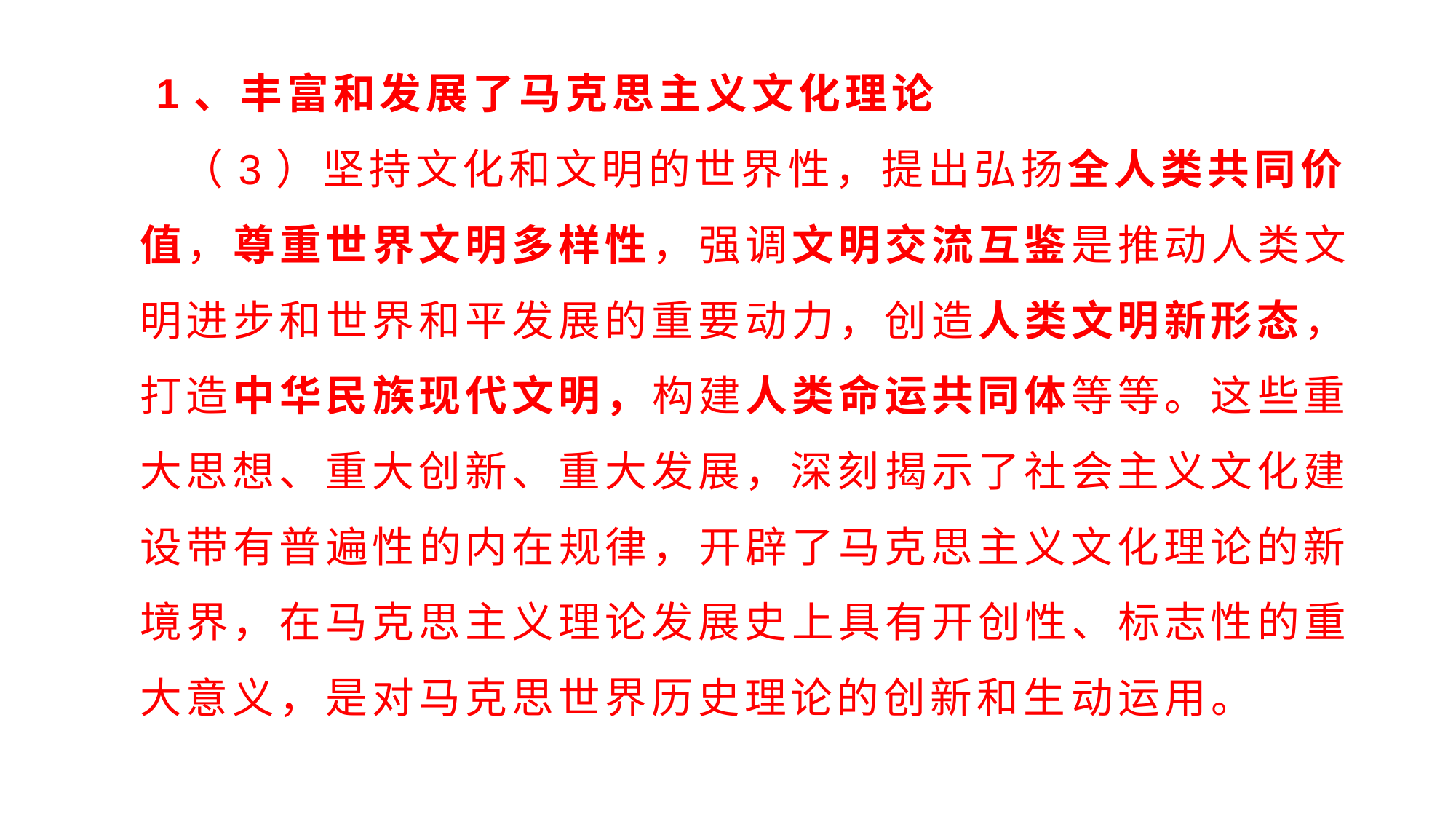

# 1、丰富和发展了马克思主义文化理论 （3）坚持文化和文明的世界性，提出弘扬全人类共同价值，尊重世界文明多样性，强调文明交流互鉴是推动人类文明进步和世界和平发展的重要动力，创造人类文明新形态，打造中华民族现代文明，构建人类命运共同体等等。这些重大思想、重大创新、重大发展，深刻揭示了社会主义文化建设带有普遍性的内在规律，开辟了马克思主义文化理论的新境界，在马克思主义理论发展史上具有开创性、标志性的重大意义，是对马克思世界历史理论的创新和生动运用。